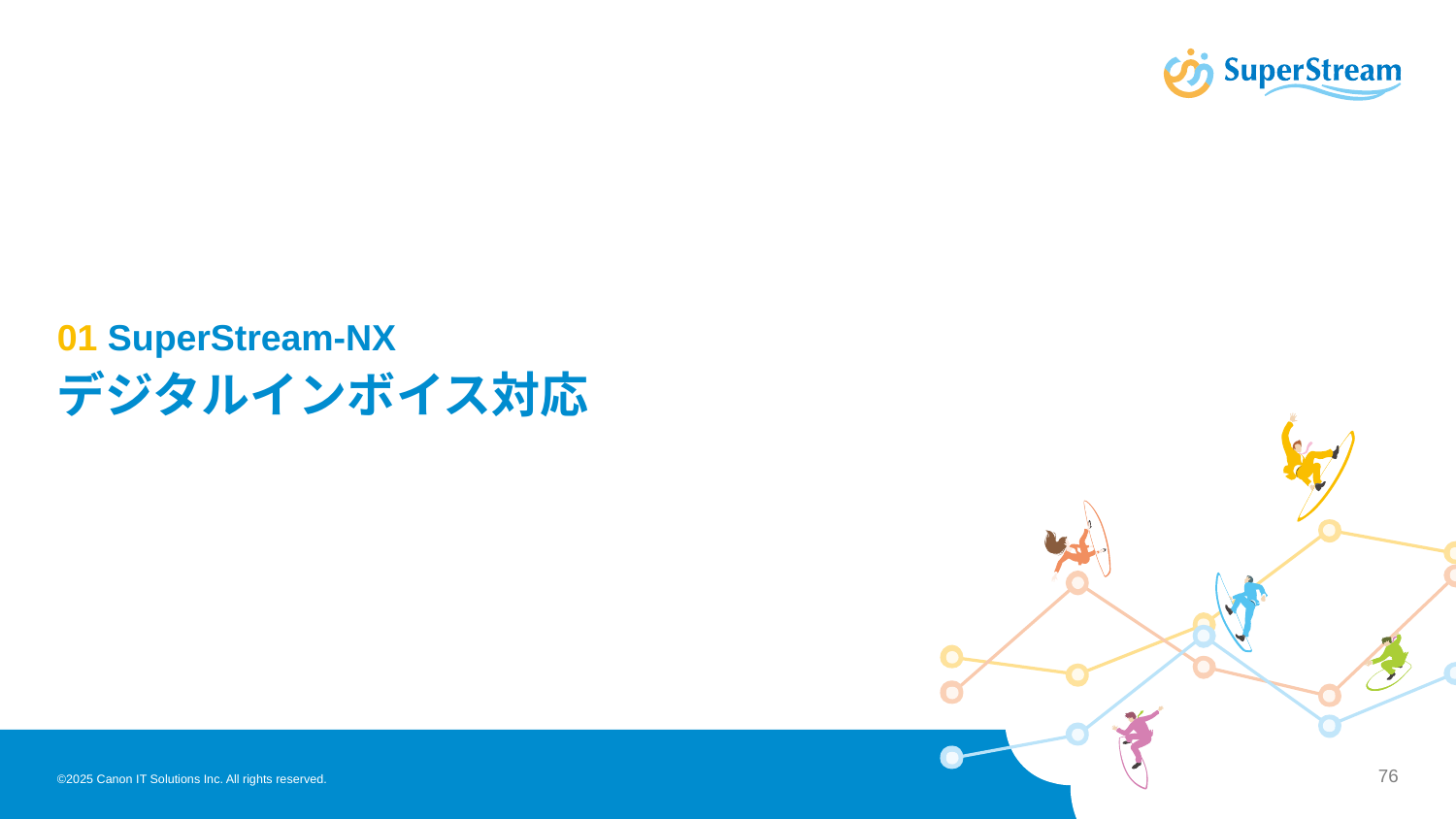

# 01 SuperStream-NX デジタルインボイス対応
©2025 Canon IT Solutions Inc. All rights reserved.
76